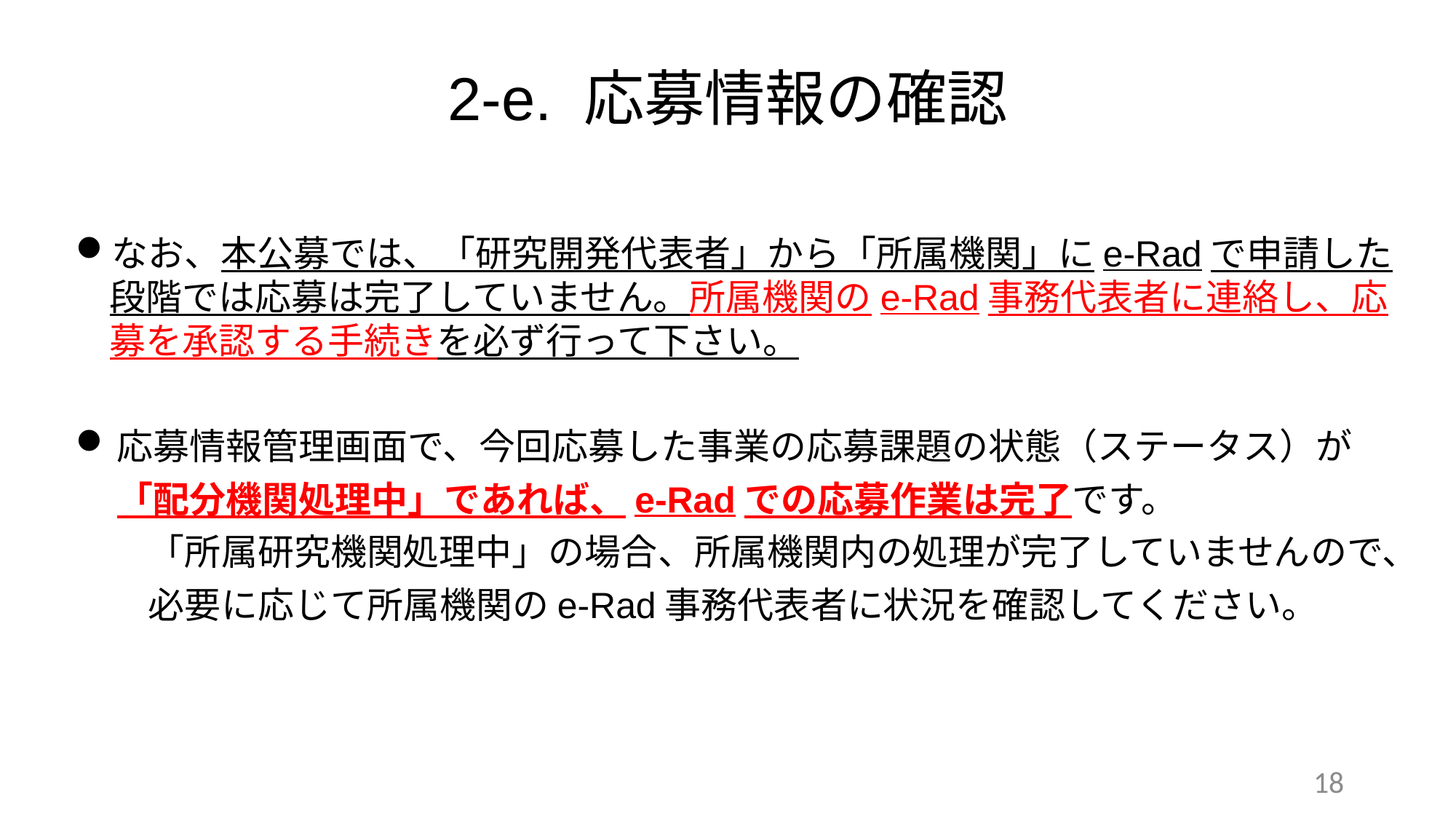

2-e. 応募情報の確認
なお、本公募では、「研究開発代表者」から「所属機関」にe-Radで申請した段階では応募は完了していません。所属機関のe-Rad事務代表者に連絡し、応募を承認する手続きを必ず行って下さい。

応募情報管理画面で、今回応募した事業の応募課題の状態（ステータス）が
    「配分機関処理中」であれば、e-Radでの応募作業は完了です。
　　「所属研究機関処理中」の場合、所属機関内の処理が完了していませんので、
　　必要に応じて所属機関のe-Rad事務代表者に状況を確認してください。
18